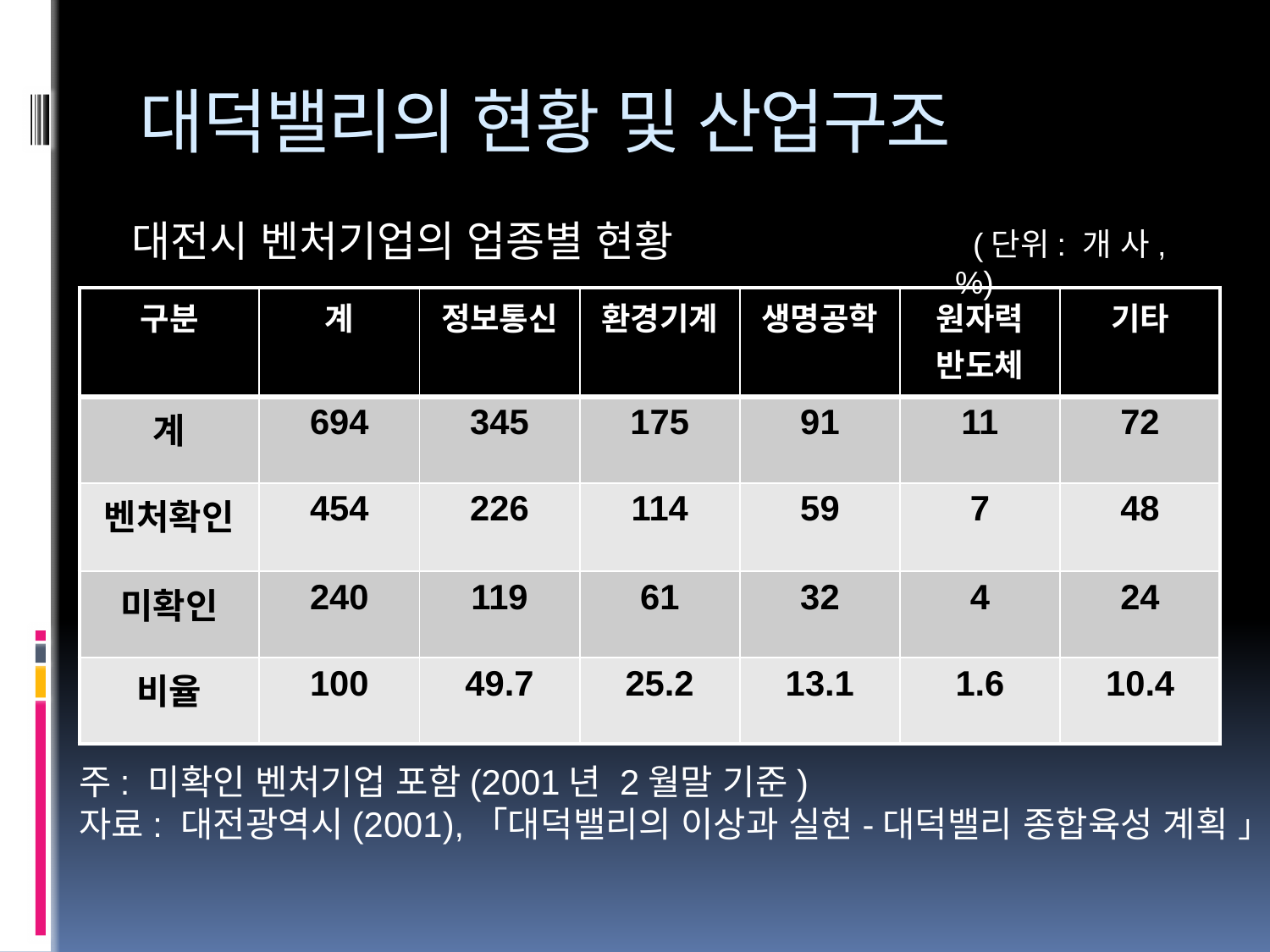

# 대덕밸리의 현황 및 산업구조
대전시 벤처기업의 업종별 현황

  (단위: 개 사, %)
| 구분 | 계 | 정보통신 | 환경기계 | 생명공학 | 원자력 반도체 | 기타 |
| --- | --- | --- | --- | --- | --- | --- |
| 계 | 694 | 345 | 175 | 91 | 11 | 72 |
| 벤처확인 | 454 | 226 | 114 | 59 | 7 | 48 |
| 미확인 | 240 | 119 | 61 | 32 | 4 | 24 |
| 비율 | 100 | 49.7 | 25.2 | 13.1 | 1.6 | 10.4 |
주: 미확인 벤처기업 포함(2001년 2월말 기준)
자료: 대전광역시(2001),「대덕밸리의 이상과 실현-대덕밸리 종합육성 계획 」